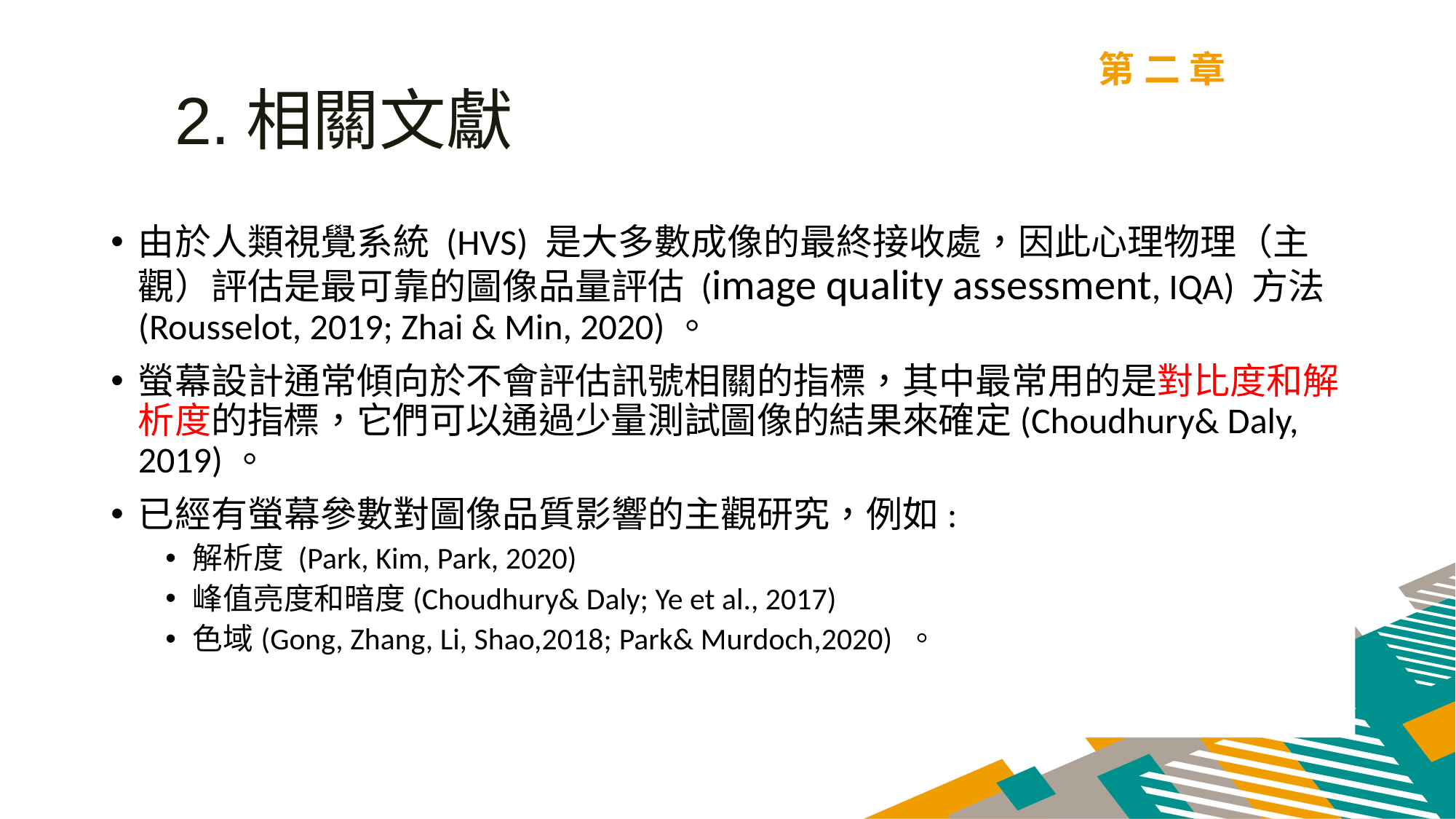

第二章
2.相關文獻
由於人類視覺系統 (HVS) 是大多數成像的最終接收處，因此心理物理（主觀）評估是最可靠的圖像品量評估 (image quality assessment, IQA) 方法 (Rousselot, 2019; Zhai & Min, 2020)。
螢幕設計通常傾向於不會評估訊號相關的指標，其中最常用的是對比度和解析度的指標，它們可以通過少量測試圖像的結果來確定(Choudhury& Daly, 2019)。
已經有螢幕參數對圖像品質影響的主觀研究，例如:
解析度 (Park, Kim, Park, 2020)
峰值亮度和暗度(Choudhury& Daly; Ye et al., 2017)
色域(Gong, Zhang, Li, Shao,2018; Park& Murdoch,2020) 。